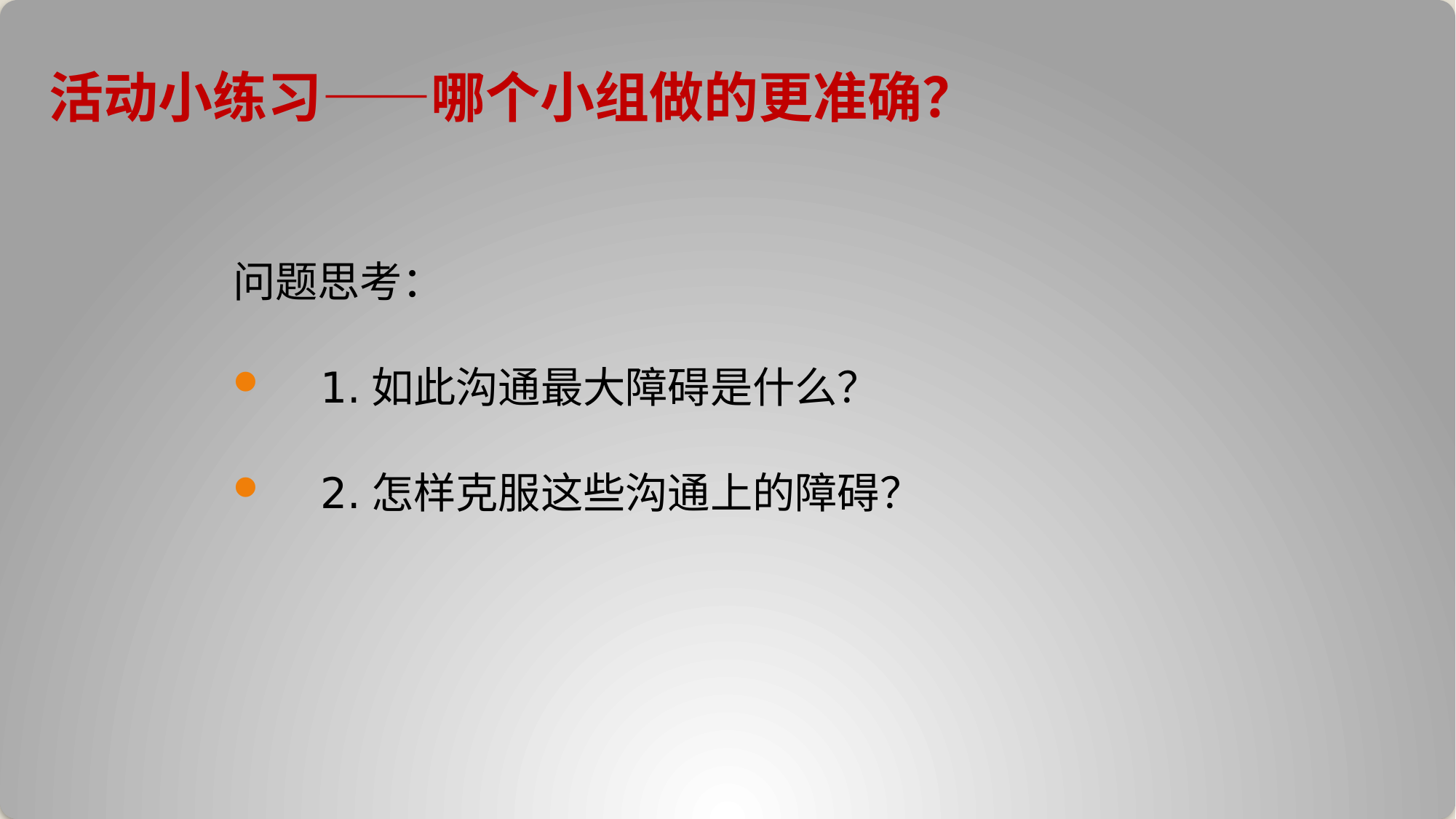

# 活动小练习——哪个小组做的更准确？
问题思考：
    1.如此沟通最大障碍是什么？
    2.怎样克服这些沟通上的障碍？